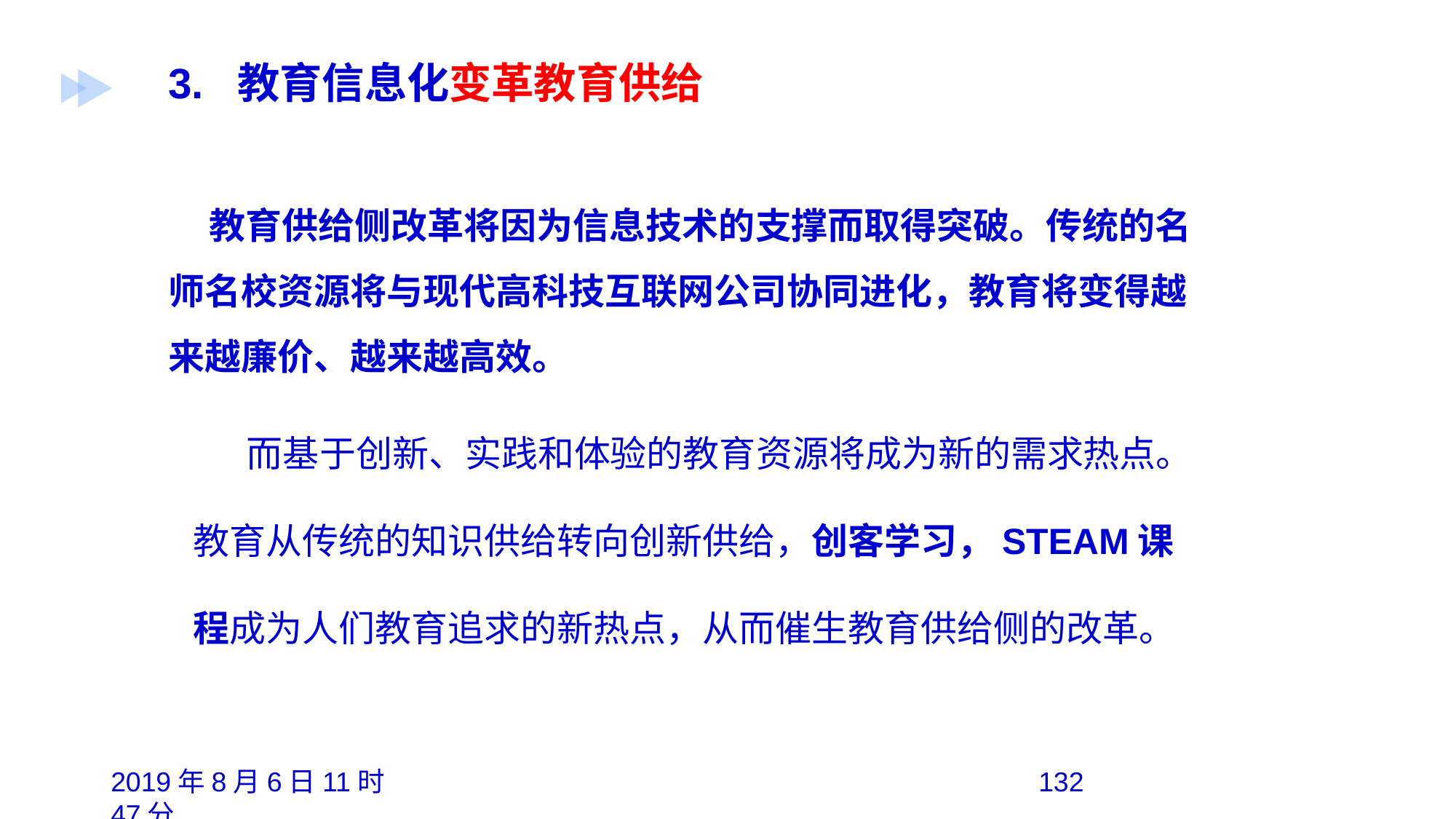

3.  教育信息化变革教育供给

    教育供给侧改革将因为信息技术的支撑而取得突破。传统的名师名校资源将与现代高科技互联网公司协同进化，教育将变得越来越廉价、越来越高效。
 而基于创新、实践和体验的教育资源将成为新的需求热点。教育从传统的知识供给转向创新供给，创客学习，STEAM课程成为人们教育追求的新热点，从而催生教育供给侧的改革。
2019年8月6日11时47分

132